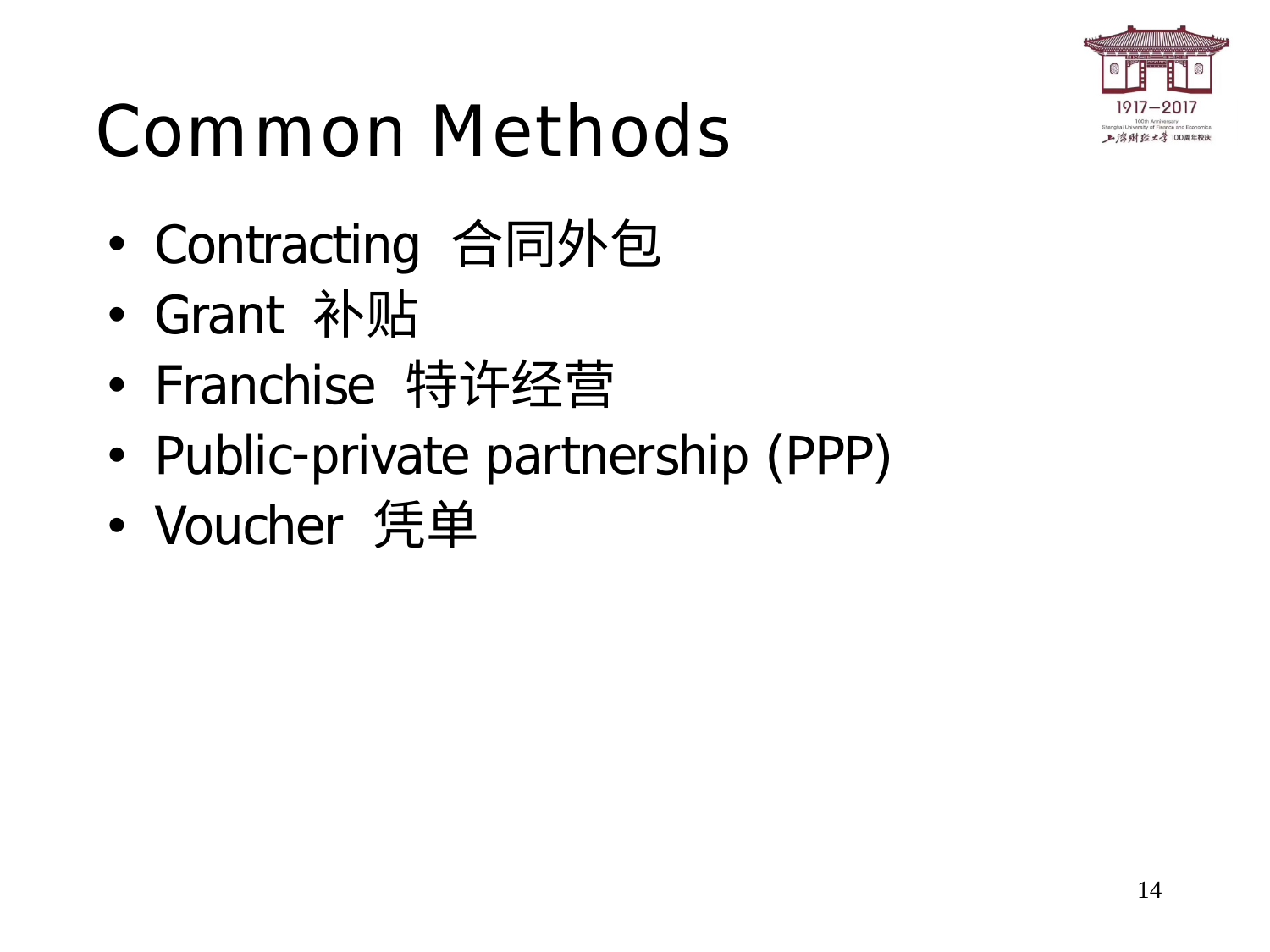

Common Methods
Contracting 合同外包
Grant 补贴
Franchise 特许经营
Public-private partnership (PPP)
Voucher 凭单

14